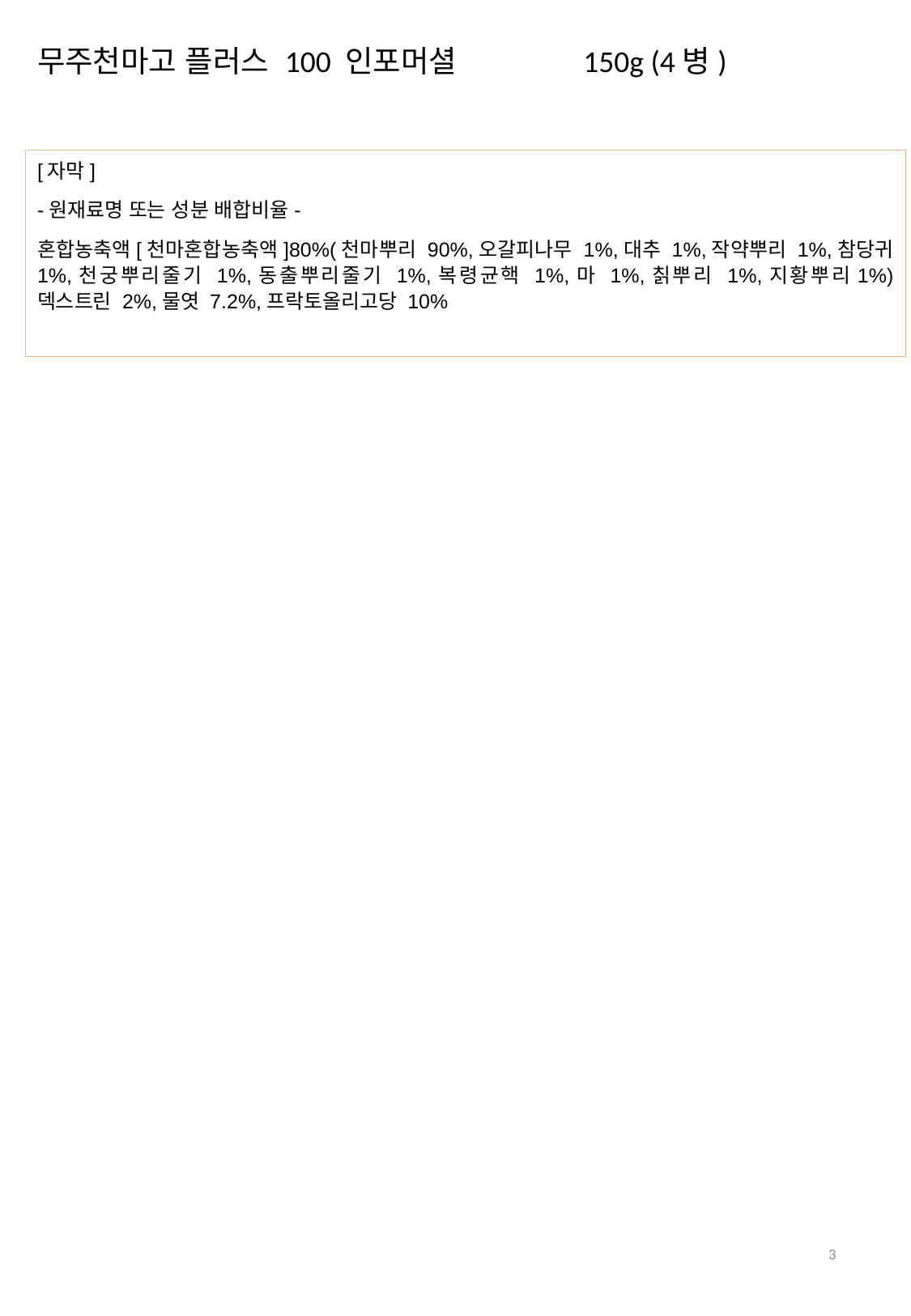

무주천마고 플러스 100 인포머셜              150g (4병)
[자막]
-원재료명 또는 성분 배합비율-
혼합농축액[천마혼합농축액]80%(천마뿌리 90%,오갈피나무 1%,대추 1%,작약뿌리 1%,참당귀 1%,천궁뿌리줄기 1%,동출뿌리줄기 1%,복령균핵 1%,마 1%,칡뿌리 1%,지황뿌리1%) 덱스트린 2%,물엿 7.2%,프락토올리고당 10%

3